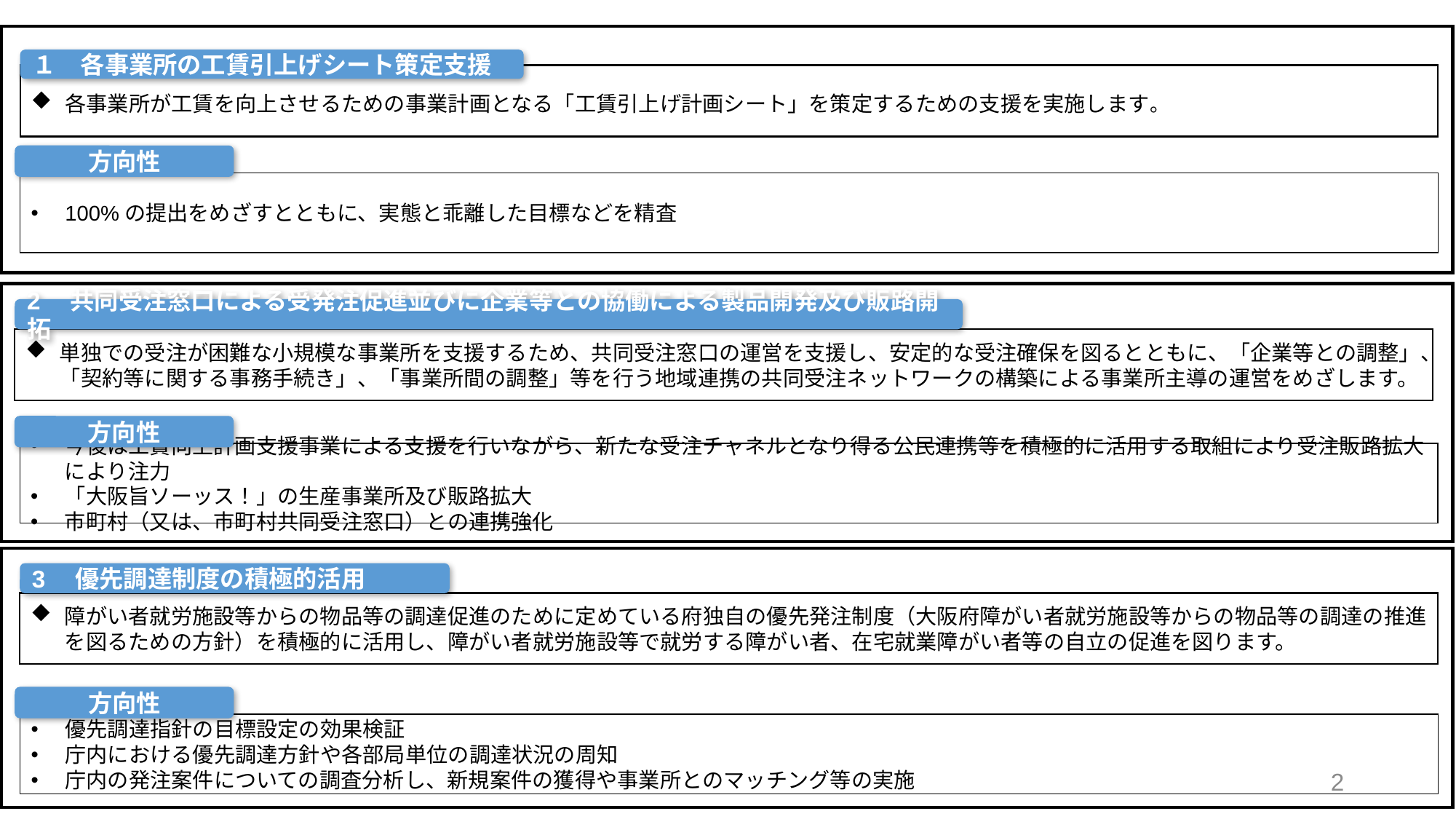

１　各事業所の工賃引上げシート策定支援

各事業所が工賃を向上させるための事業計画となる「工賃引上げ計画シート」を策定するための支援を実施します。
方向性
100%の提出をめざすとともに、実態と乖離した目標などを精査

2　共同受注窓口による受発注促進並びに企業等との協働による製品開発及び販路開拓
単独での受注が困難な小規模な事業所を支援するため、共同受注窓口の運営を支援し、安定的な受注確保を図るとともに、「企業等との調整」、「契約等に関する事務手続き」、「事業所間の調整」等を行う地域連携の共同受注ネットワークの構築による事業所主導の運営をめざします。
方向性
今後は工賃向上計画支援事業による支援を行いながら、新たな受注チャネルとなり得る公民連携等を積極的に活用する取組により受注販路拡大により注力
「大阪旨ソーッス！」の生産事業所及び販路拡大
市町村（又は、市町村共同受注窓口）との連携強化

3　優先調達制度の積極的活用
障がい者就労施設等からの物品等の調達促進のために定めている府独自の優先発注制度（大阪府障がい者就労施設等からの物品等の調達の推進を図るための方針）を積極的に活用し、障がい者就労施設等で就労する障がい者、在宅就業障がい者等の自立の促進を図ります。
方向性
優先調達指針の目標設定の効果検証
庁内における優先調達方針や各部局単位の調達状況の周知
庁内の発注案件についての調査分析し、新規案件の獲得や事業所とのマッチング等の実施
2